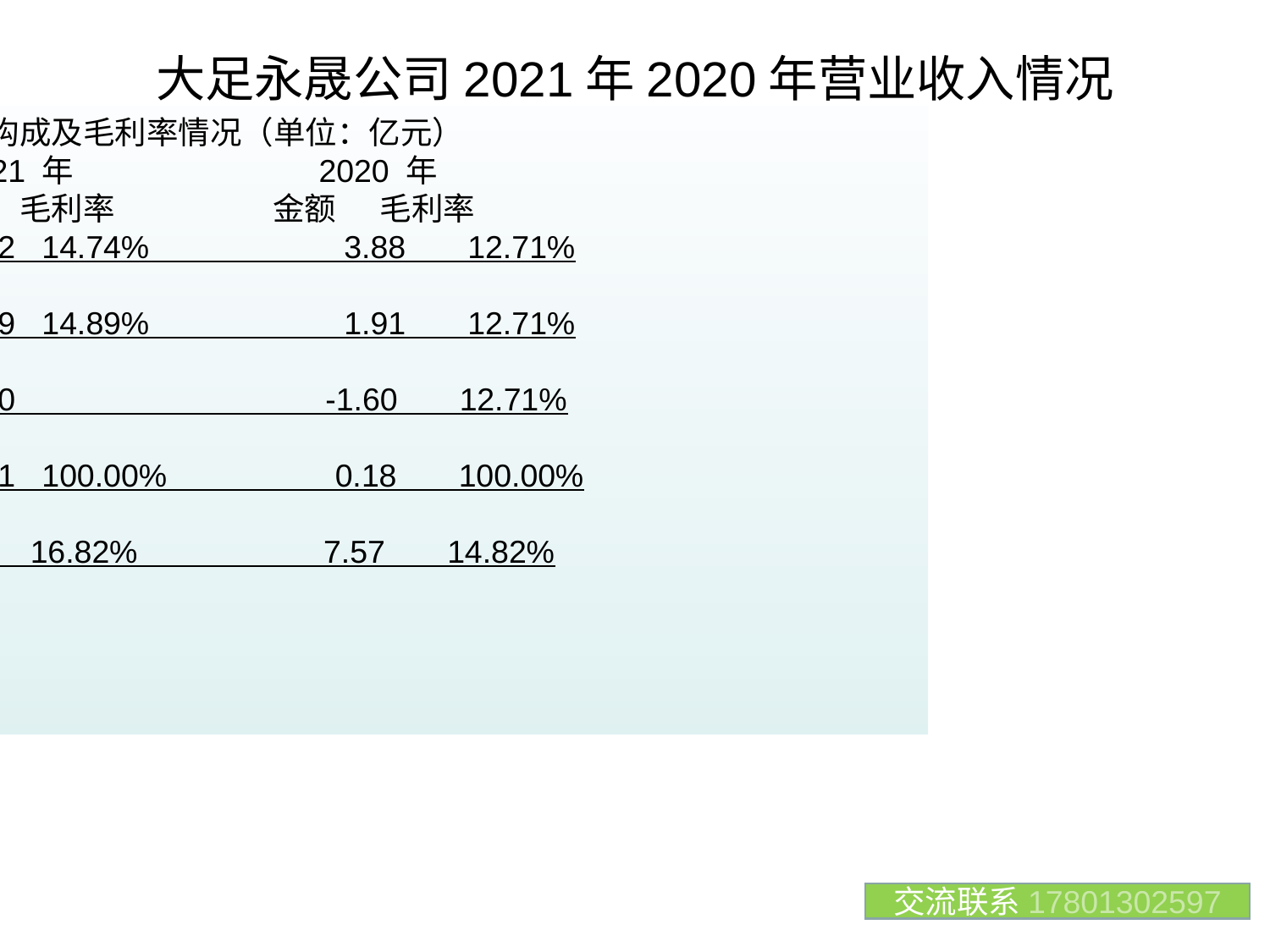

# 大足永晟公司2021年2020年营业收入情况
公司营业收入构成及毛利率情况（单位：亿元）
 项目          2021 年                                 2020 年
                 金额    毛利率                      金额      毛利率
工程代建   7.82   14.74%                      3.88       12.71%

土地整理   0.59   14.89%                      1.91       12.71%

征地拆迁   0.00                                   -1.60       12.71%

其他业务   0.21   100.00%                   0.18       100.00%

合计         8.61    16.82%                     7.57       14.82%